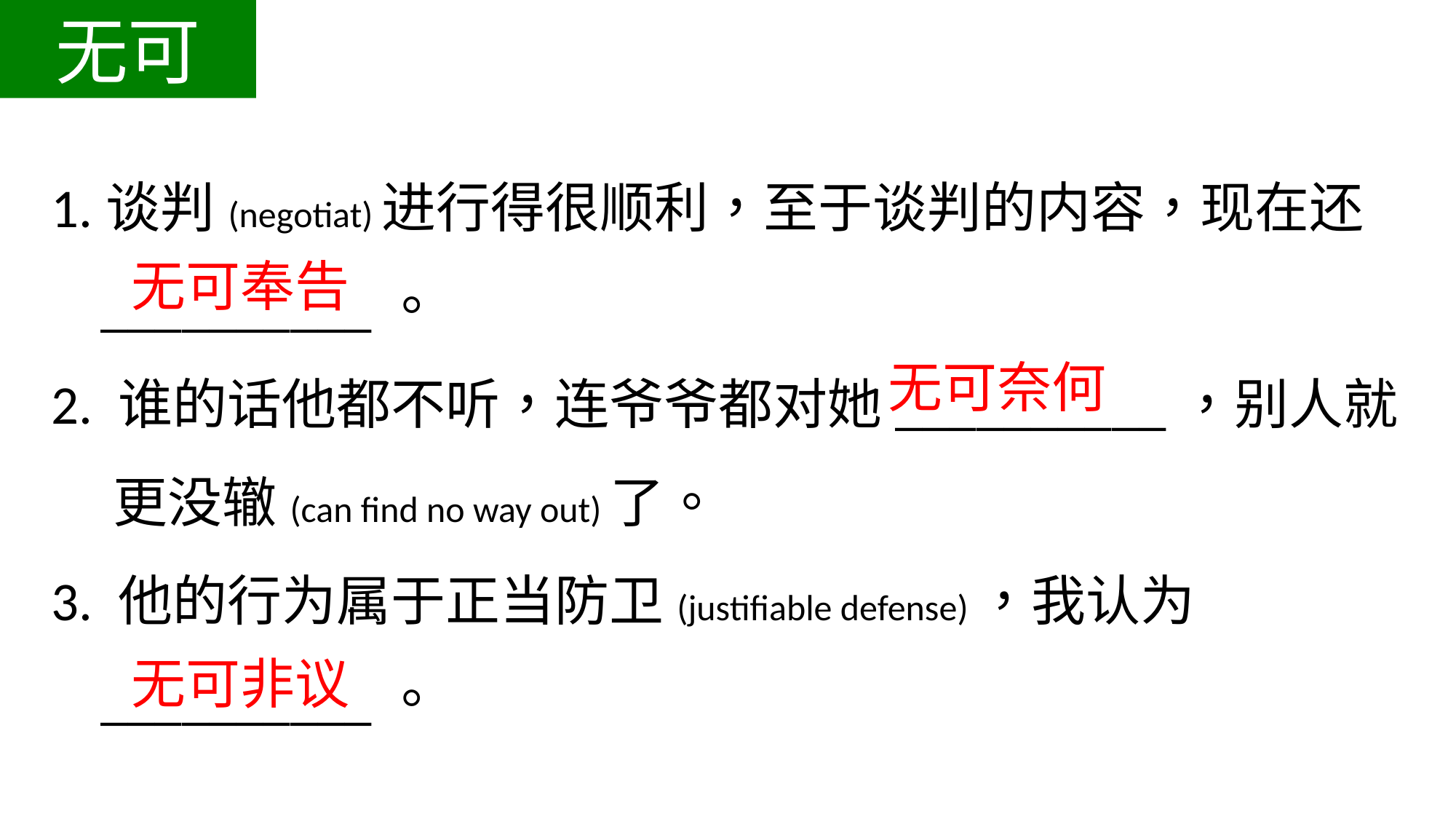

无可
1.谈判(negotiat)进行得很顺利，至于谈判的内容，现在还
    __________。
2. 谁的话他都不听，连爷爷都对她__________，别人就
    更没辙(can find no way out)了。
3. 他的行为属于正当防卫(justifiable defense)，我认为
    __________。
无可奉告
无可奈何
无可非议